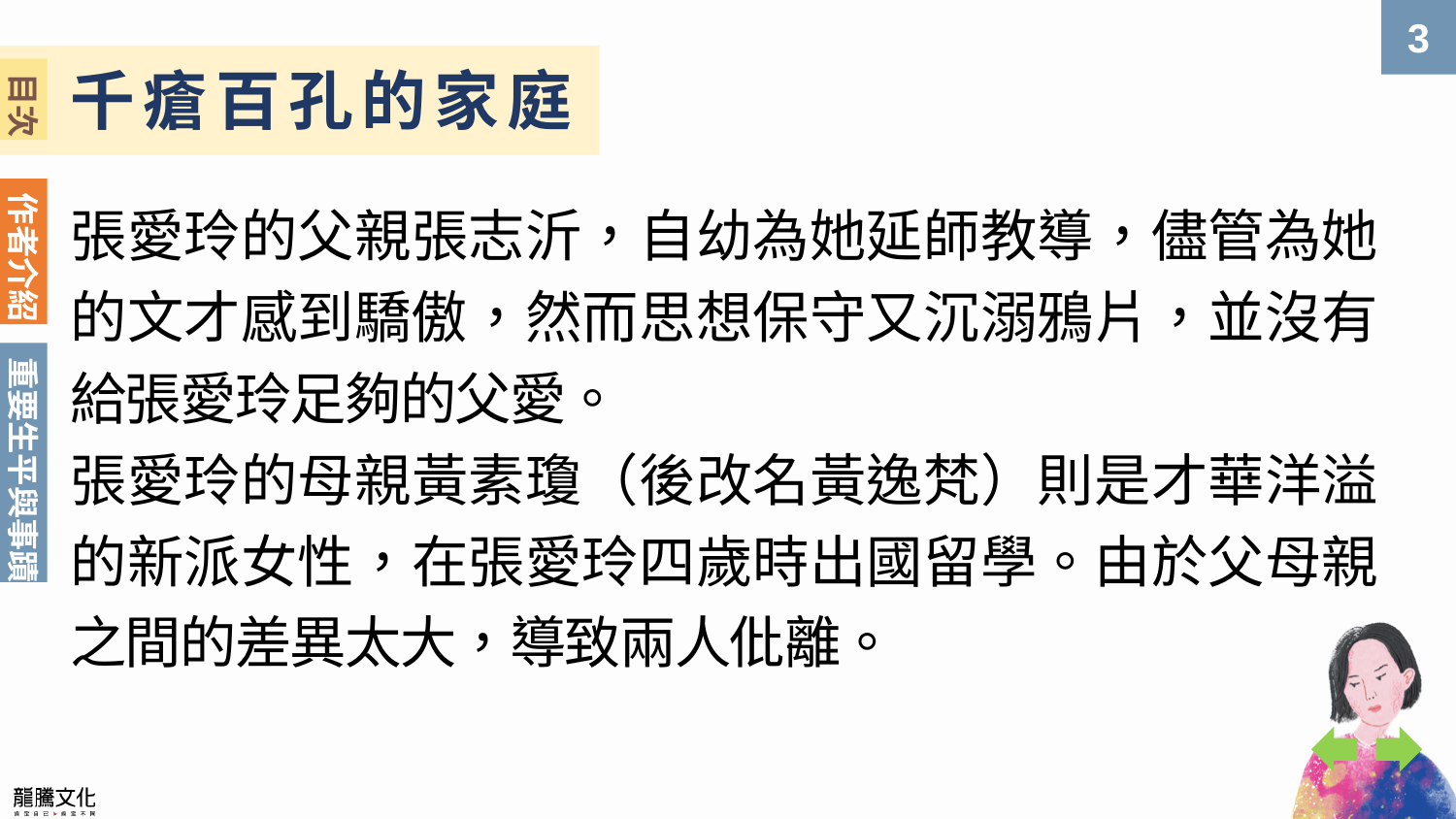

千瘡百孔的家庭
目次
張愛玲的父親張志沂，自幼為她延師教導，儘管為她的文才感到驕傲，然而思想保守又沉溺鴉片，並沒有給張愛玲足夠的父愛。
張愛玲的母親黃素瓊（後改名黃逸梵）則是才華洋溢的新派女性，在張愛玲四歲時出國留學。由於父母親之間的差異太大，導致兩人仳離。
重要生平與事蹟